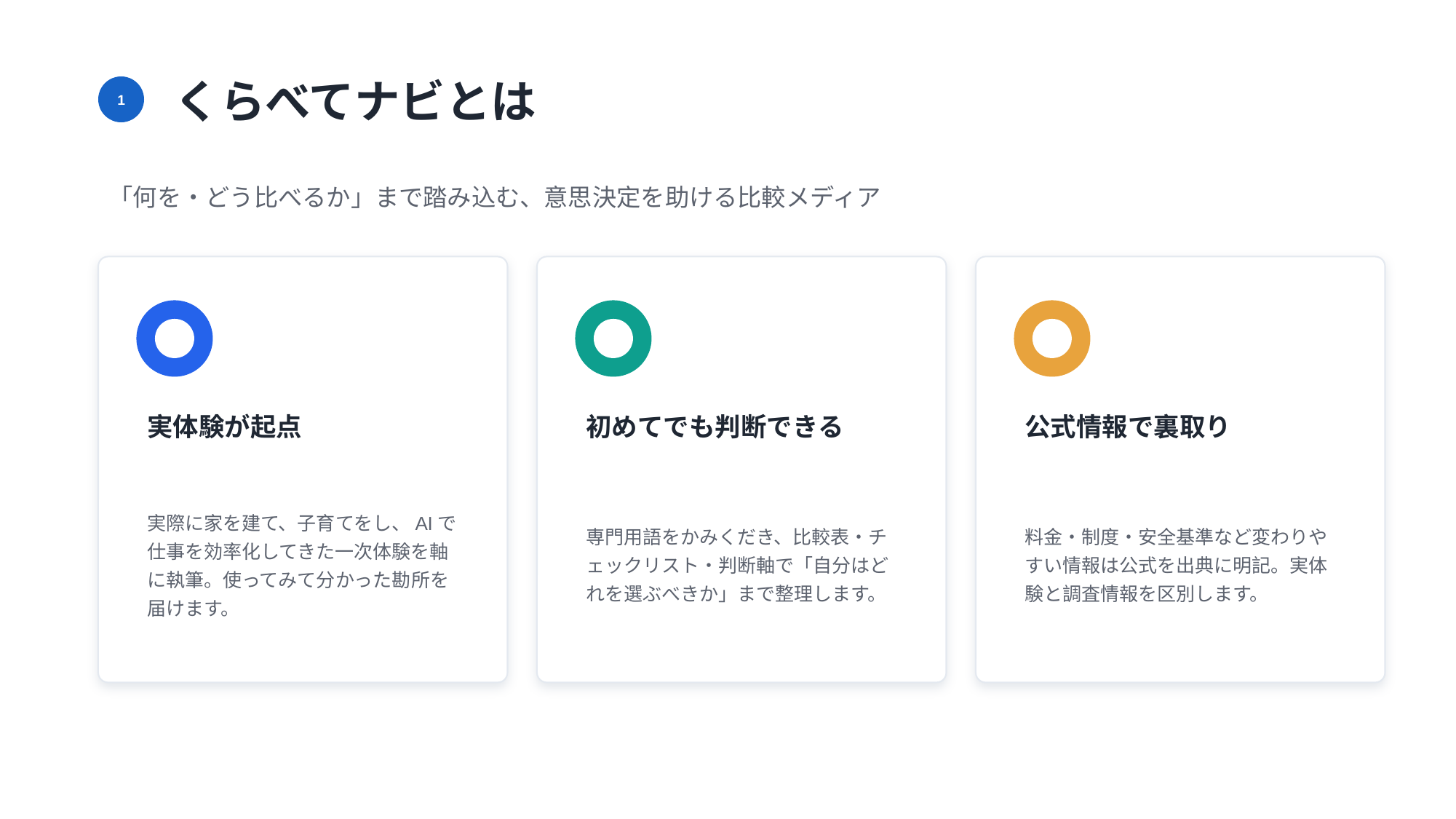

くらべてナビとは

1
「何を・どう比べるか」まで踏み込む、意思決定を助ける比較メディア

実体験が起点
初めてでも判断できる
公式情報で裏取り
実際に家を建て、子育てをし、AIで仕事を効率化してきた一次体験を軸に執筆。使ってみて分かった勘所を届けます。
専門用語をかみくだき、比較表・チェックリスト・判断軸で「自分はどれを選ぶべきか」まで整理します。
料金・制度・安全基準など変わりやすい情報は公式を出典に明記。実体験と調査情報を区別します。